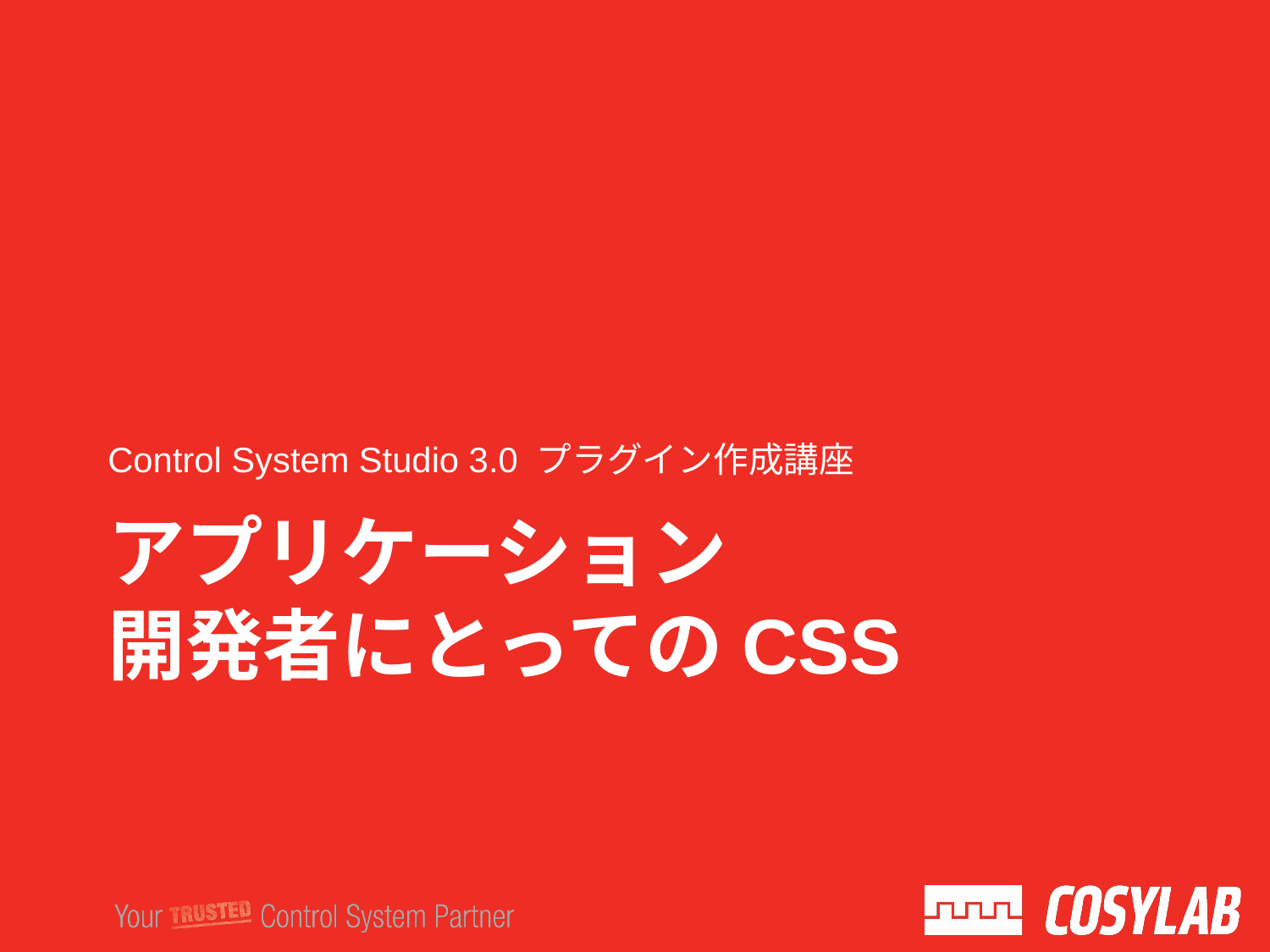

Control System Studio 3.0 プラグイン作成講座
# アプリケーション 開発者にとってのCSS